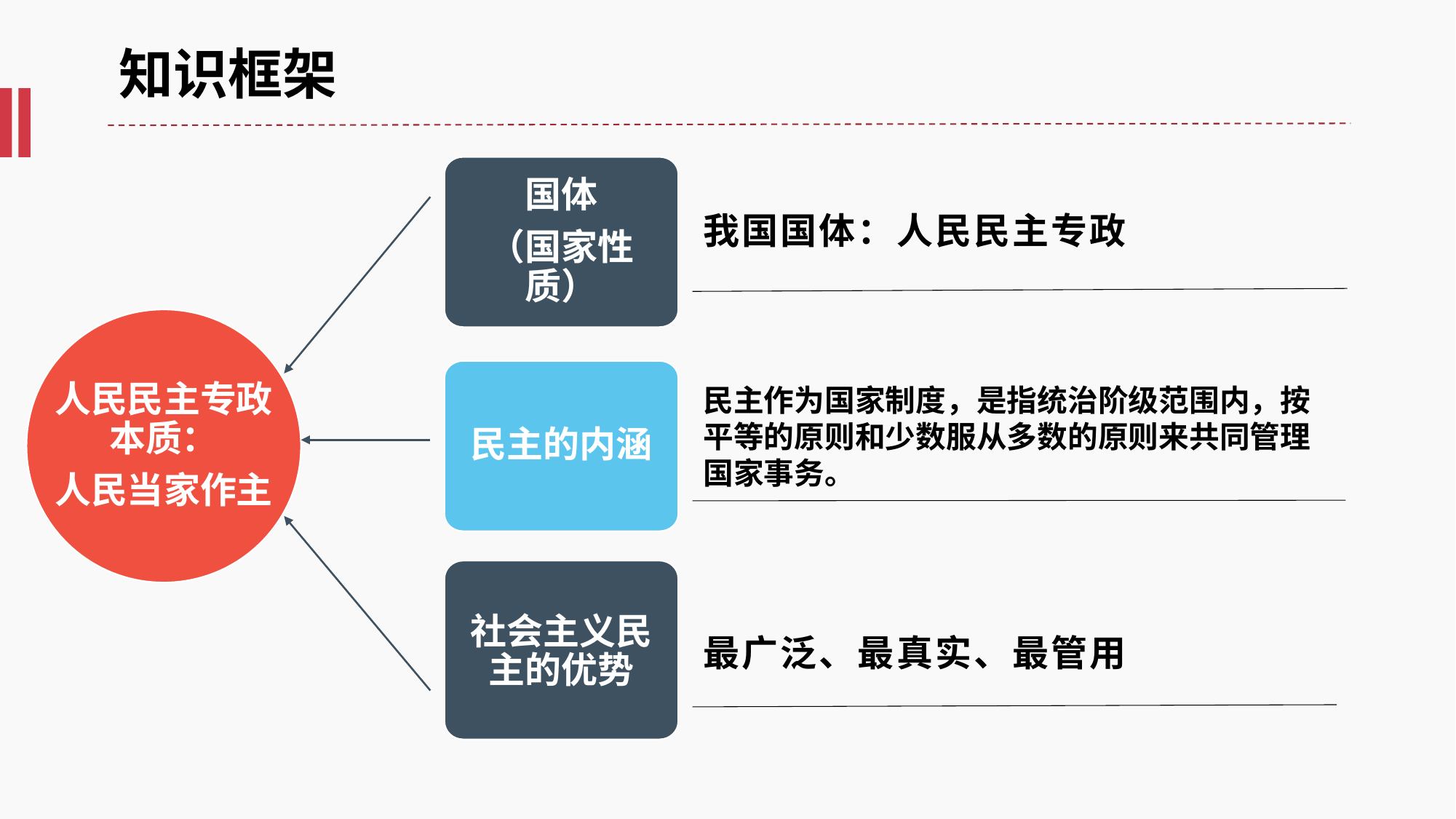

# 知识框架
国体
（国家性质）
我国国体：人民民主专政
人民民主专政本质：
人民当家作主
民主的内涵
民主作为国家制度，是指统治阶级范围内，按平等的原则和少数服从多数的原则来共同管理国家事务。

社会主义民主的优势

最广泛、最真实、最管用